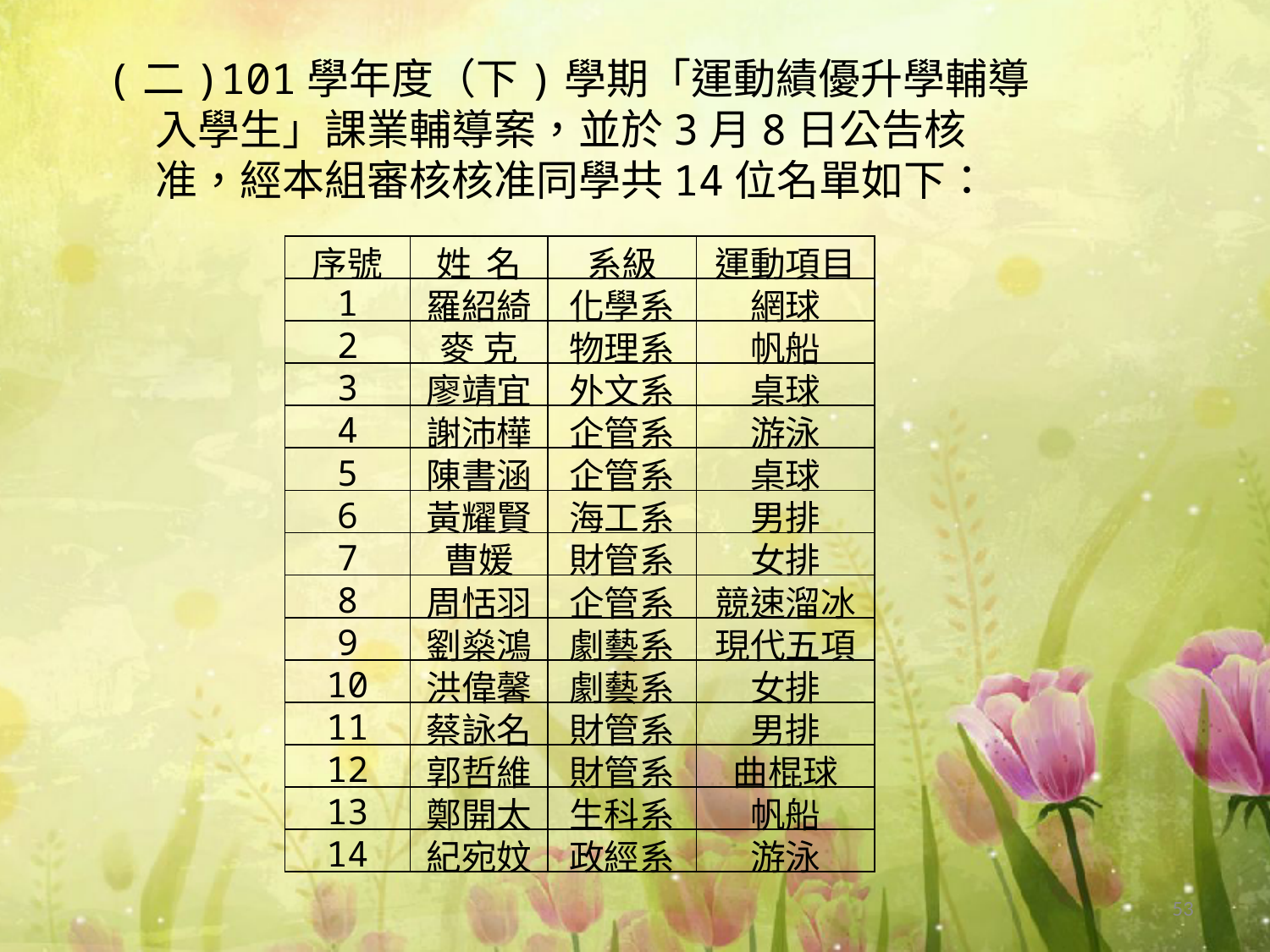

(二)101學年度（下)學期「運動績優升學輔導
    入學生」課業輔導案，並於3月8日公告核
    准，經本組審核核准同學共14位名單如下：
| 序號 | 姓 名 | 系級 | 運動項目 |
| --- | --- | --- | --- |
| 1 | 羅紹綺 | 化學系 | 網球 |
| 2 | 麥 克 | 物理系 | 帆船 |
| 3 | 廖靖宜 | 外文系 | 桌球 |
| 4 | 謝沛樺 | 企管系 | 游泳 |
| 5 | 陳書涵 | 企管系 | 桌球 |
| 6 | 黃耀賢 | 海工系 | 男排 |
| 7 | 曹媛 | 財管系 | 女排 |
| 8 | 周恬羽 | 企管系 | 競速溜冰 |
| 9 | 劉燊鴻 | 劇藝系 | 現代五項 |
| 10 | 洪偉馨 | 劇藝系 | 女排 |
| 11 | 蔡詠名 | 財管系 | 男排 |
| 12 | 郭哲維 | 財管系 | 曲棍球 |
| 13 | 鄭開太 | 生科系 | 帆船 |
| 14 | 紀宛妏 | 政經系 | 游泳 |
53